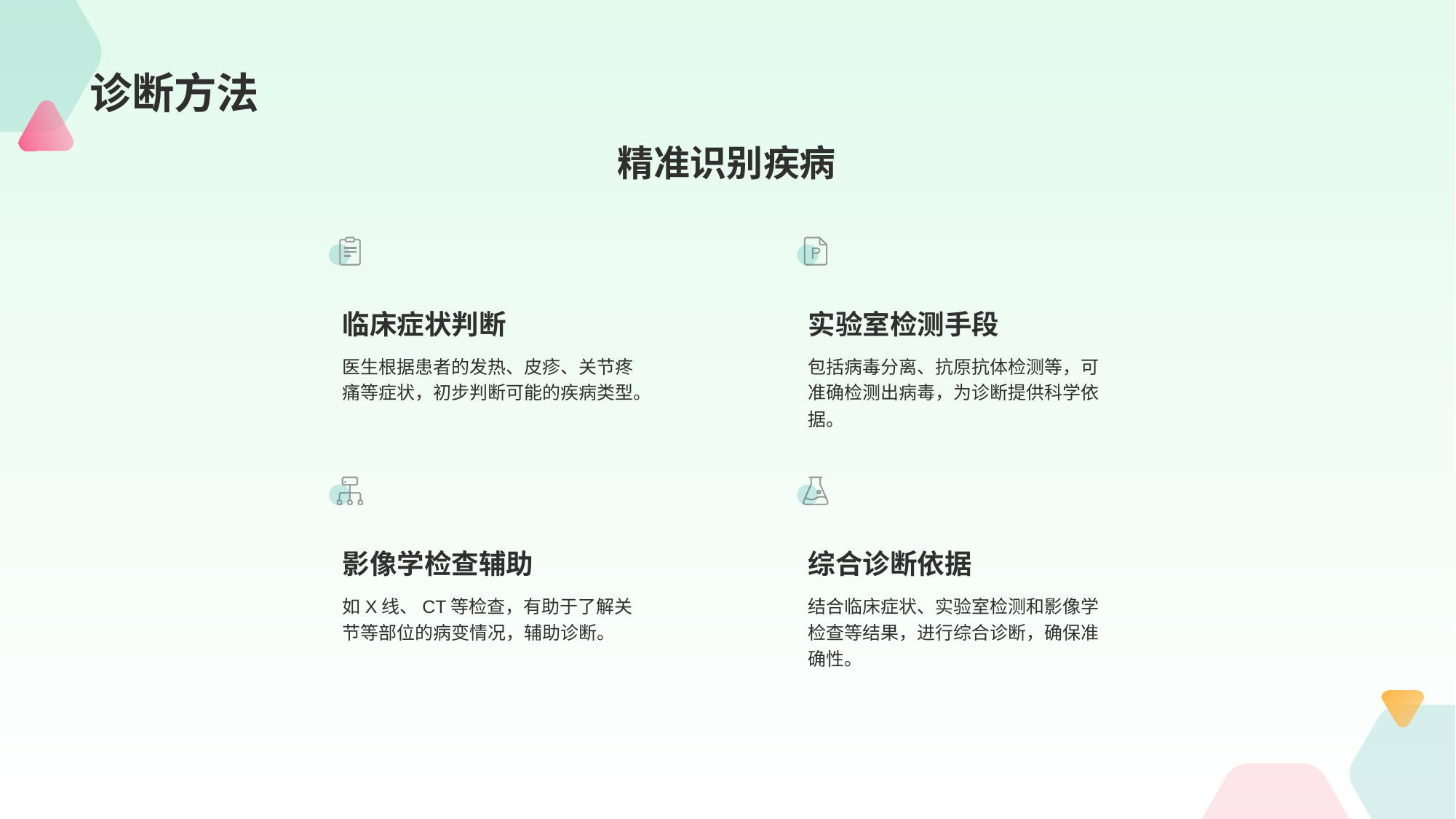

# 诊断方法
精准识别疾病

临床症状判断
医生根据患者的发热、皮疹、关节疼痛等症状，初步判断可能的疾病类型。

实验室检测手段
包括病毒分离、抗原抗体检测等，可准确检测出病毒，为诊断提供科学依据。

影像学检查辅助
如X线、CT等检查，有助于了解关节等部位的病变情况，辅助诊断。

综合诊断依据
结合临床症状、实验室检测和影像学检查等结果，进行综合诊断，确保准确性。